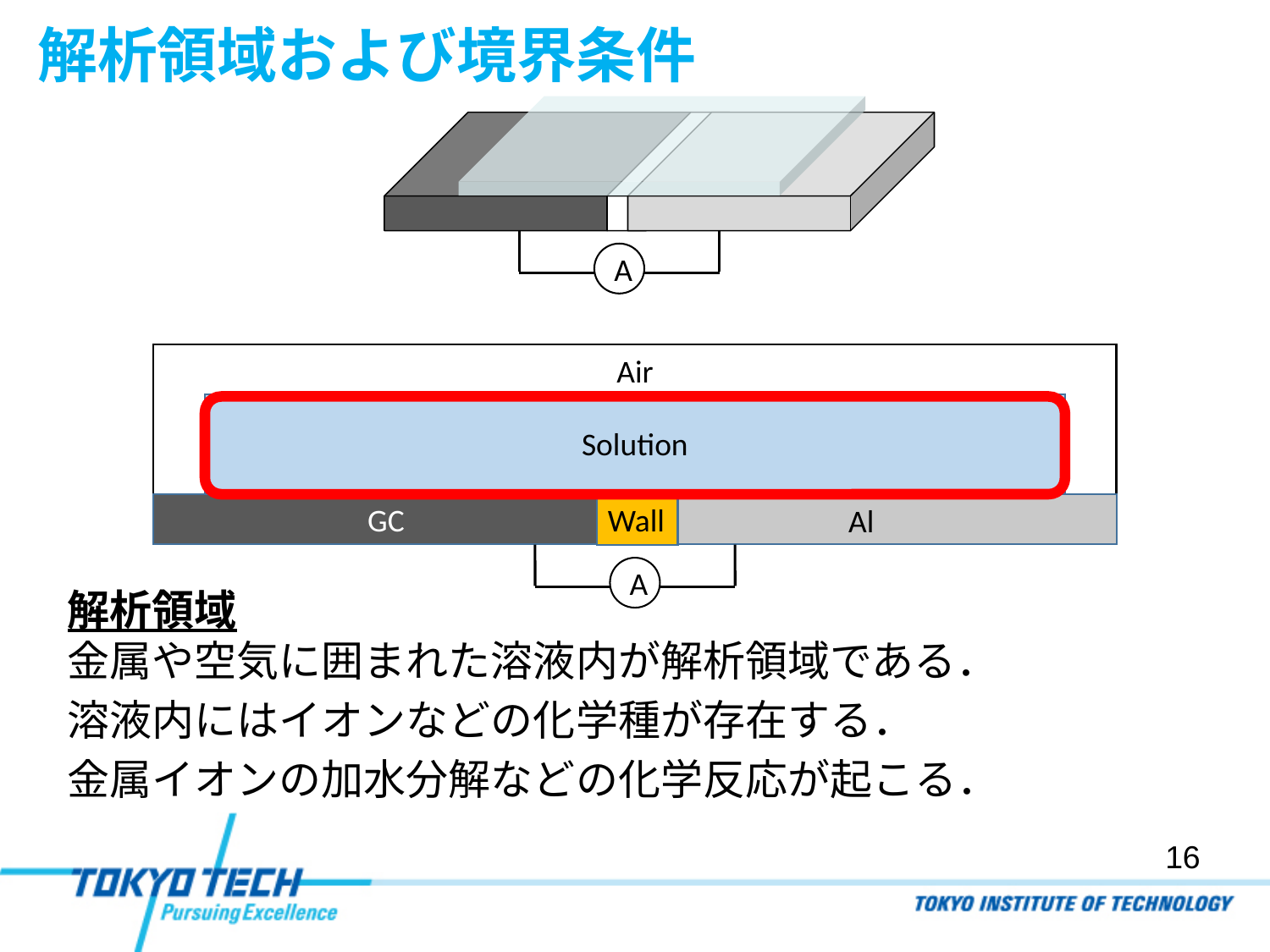

# 解析領域および境界条件

A

Air

Solution
GC

Al

Wall

A
解析領域
金属や空気に囲まれた溶液内が解析領域である．
溶液内にはイオンなどの化学種が存在する．
金属イオンの加水分解などの化学反応が起こる．